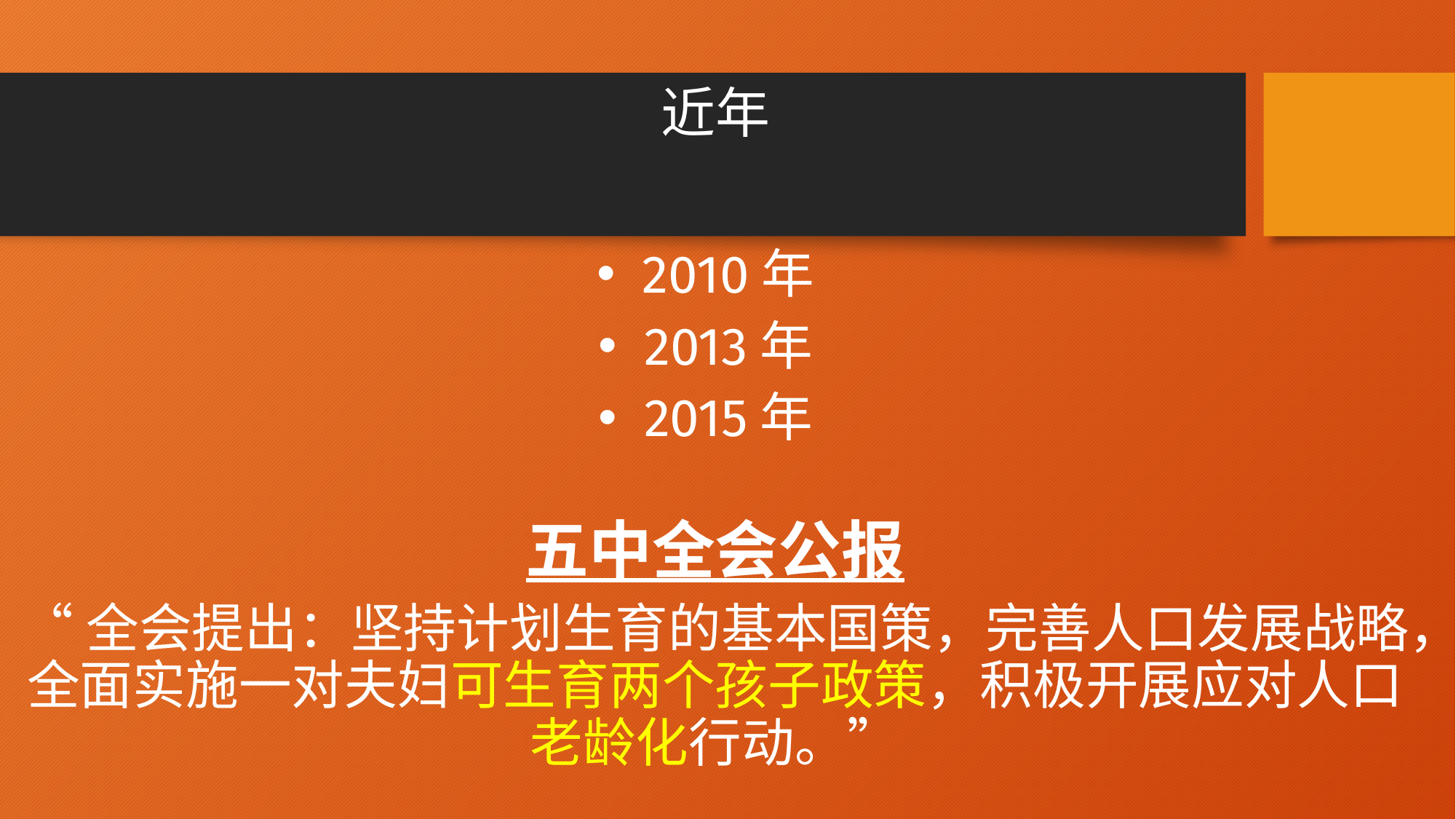

# 近年

2010年
2013年
2015年

五中全会公报
“全会提出：坚持计划生育的基本国策，完善人口发展战略，全面实施一对夫妇可生育两个孩子政策，积极开展应对人口老龄化行动。”